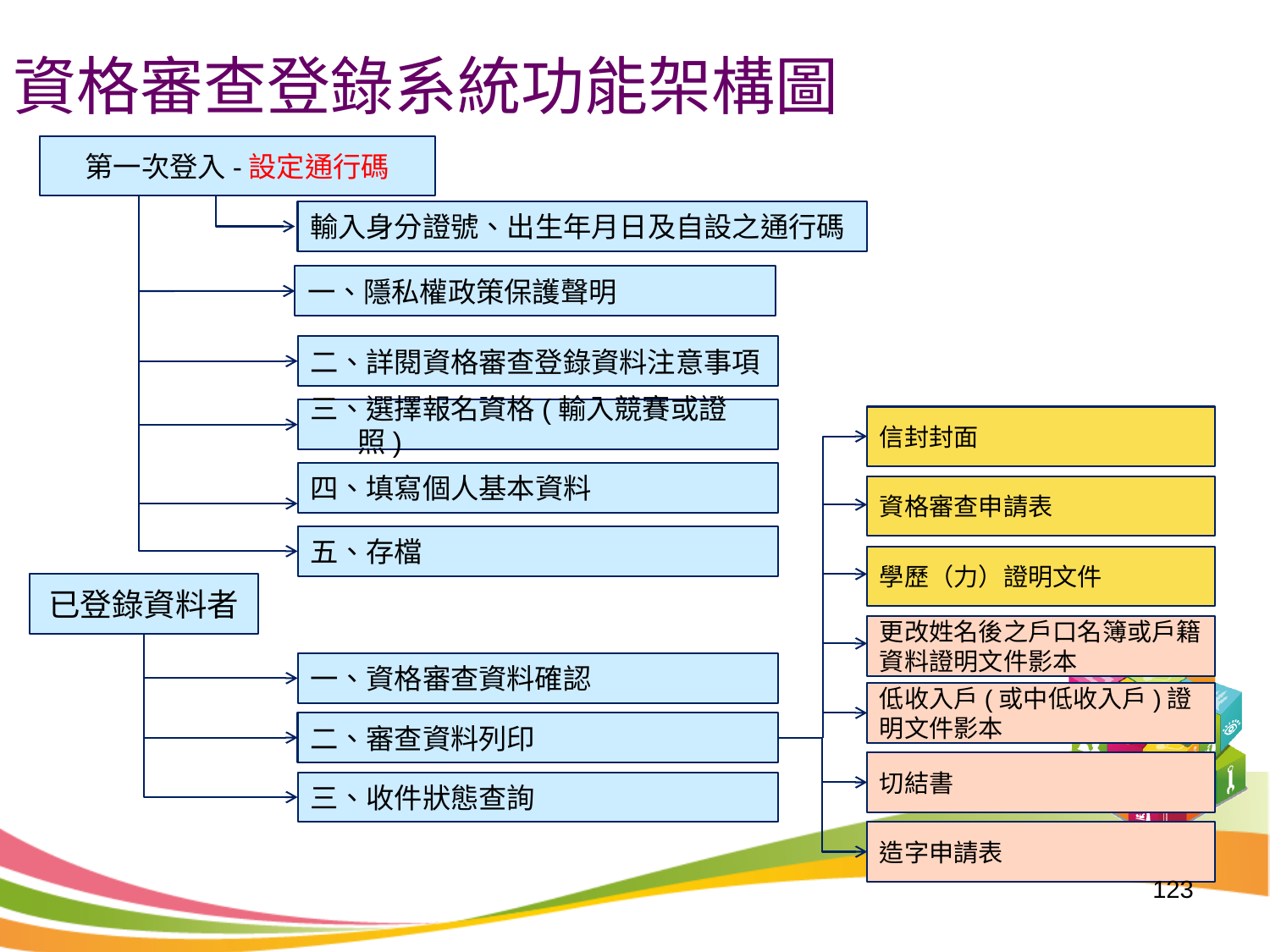

資格審查登錄系統功能架構圖
第一次登入-設定通行碼
輸入身分證號、出生年月日及自設之通行碼
一、隱私權政策保護聲明
二、詳閱資格審查登錄資料注意事項
三、選擇報名資格(輸入競賽或證照)
信封封面
四、填寫個人基本資料
資格審查申請表
五、存檔
學歷（力）證明文件
已登錄資料者
更改姓名後之戶口名簿或戶籍資料證明文件影本
一、資格審查資料確認
低收入戶(或中低收入戶)證明文件影本
二、審查資料列印
切結書
三、收件狀態查詢
造字申請表
123